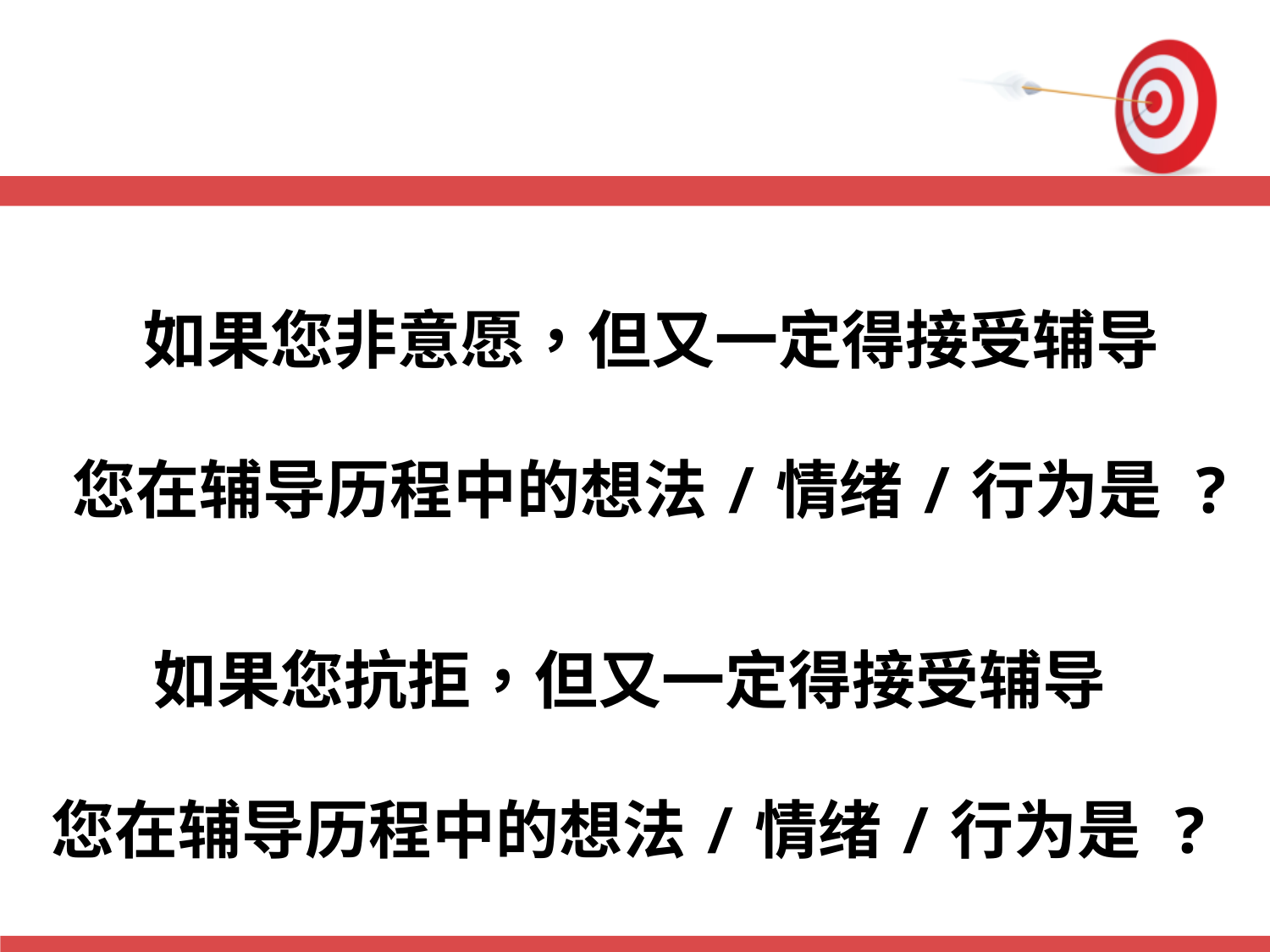

如果您非意愿，但又一定得接受辅导
您在辅导历程中的想法/情绪/行为是 ?
如果您抗拒，但又一定得接受辅导
您在辅导历程中的想法/情绪/行为是 ?